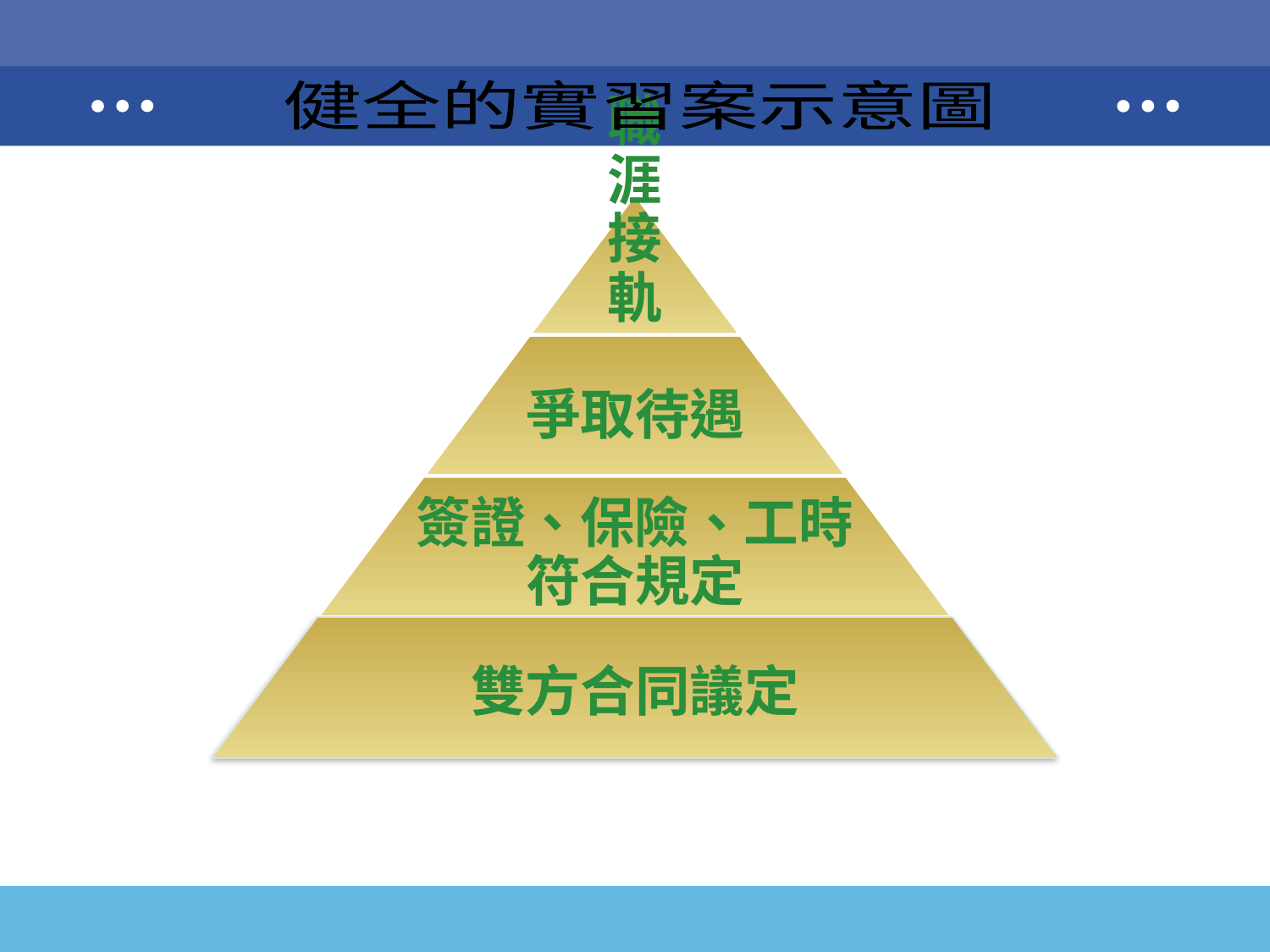

健全的實習案示意圖

職涯
接軌
爭取待遇
簽證、保險、工時符合規定
雙方合同議定